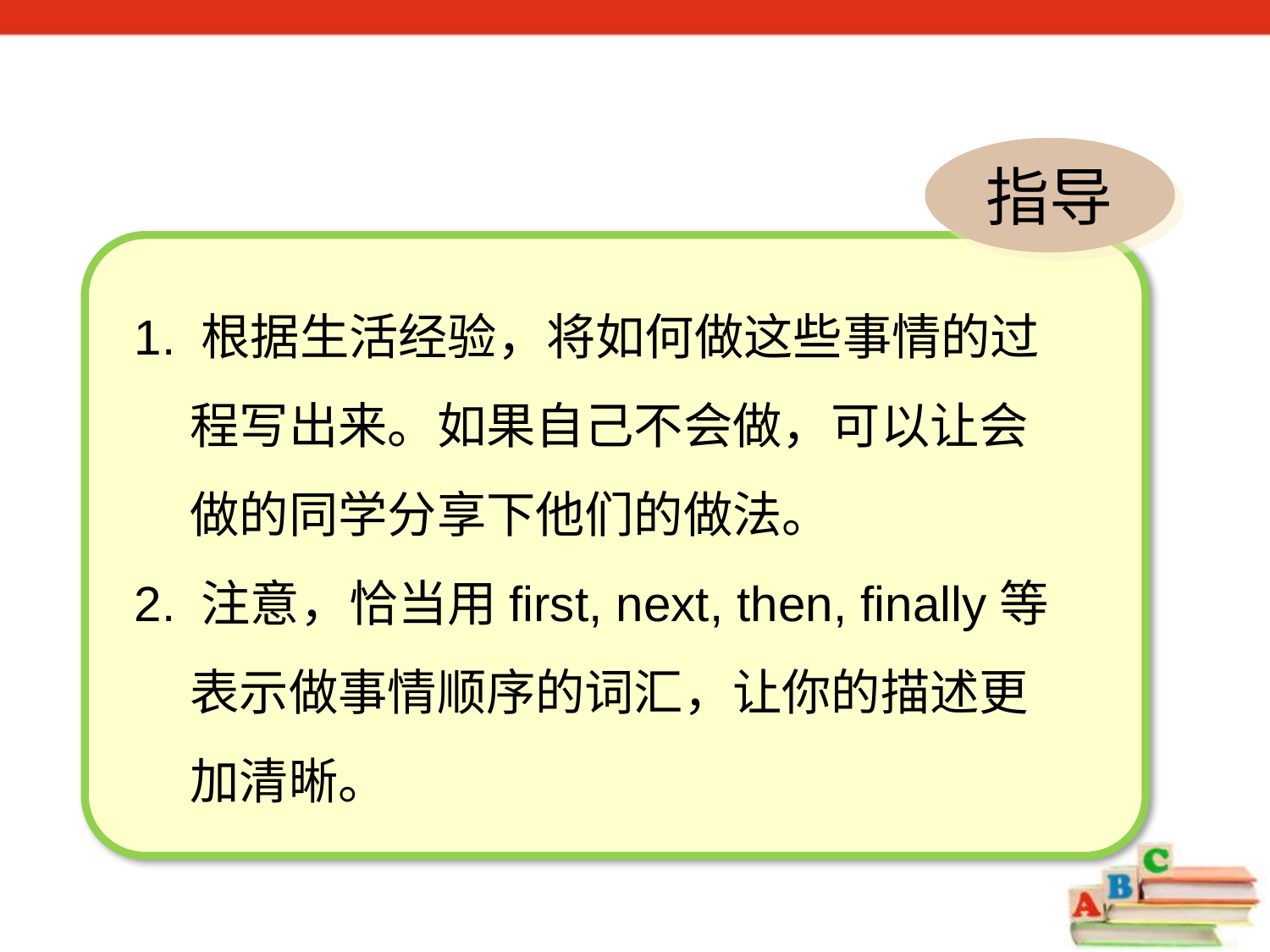

指导

1. 根据生活经验，将如何做这些事情的过
    程写出来。如果自己不会做，可以让会
    做的同学分享下他们的做法。
2. 注意，恰当用first, next, then, finally等
    表示做事情顺序的词汇，让你的描述更
    加清晰。